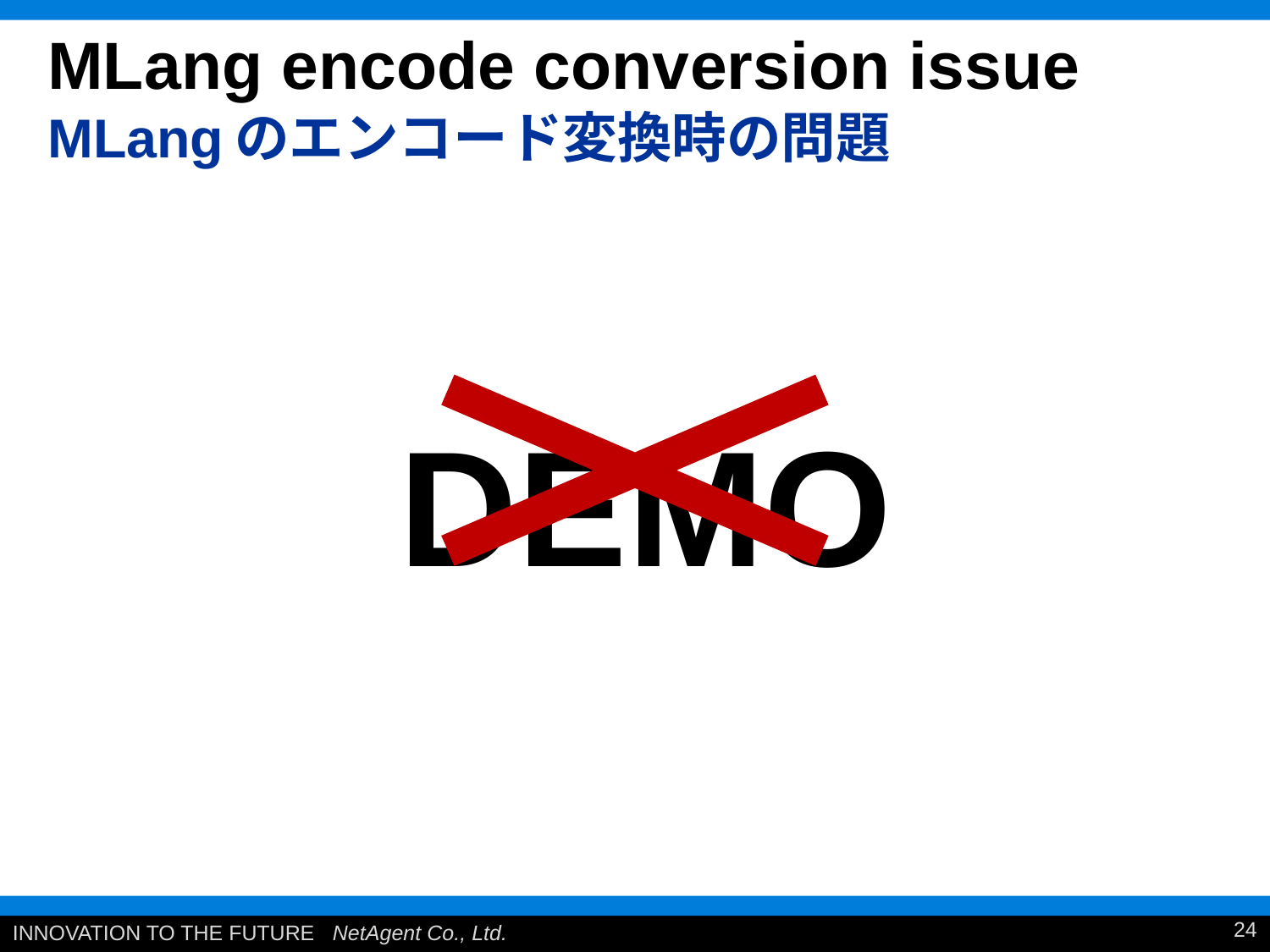

# MLang encode conversion issue MLangのエンコード変換時の問題

DEMO
24